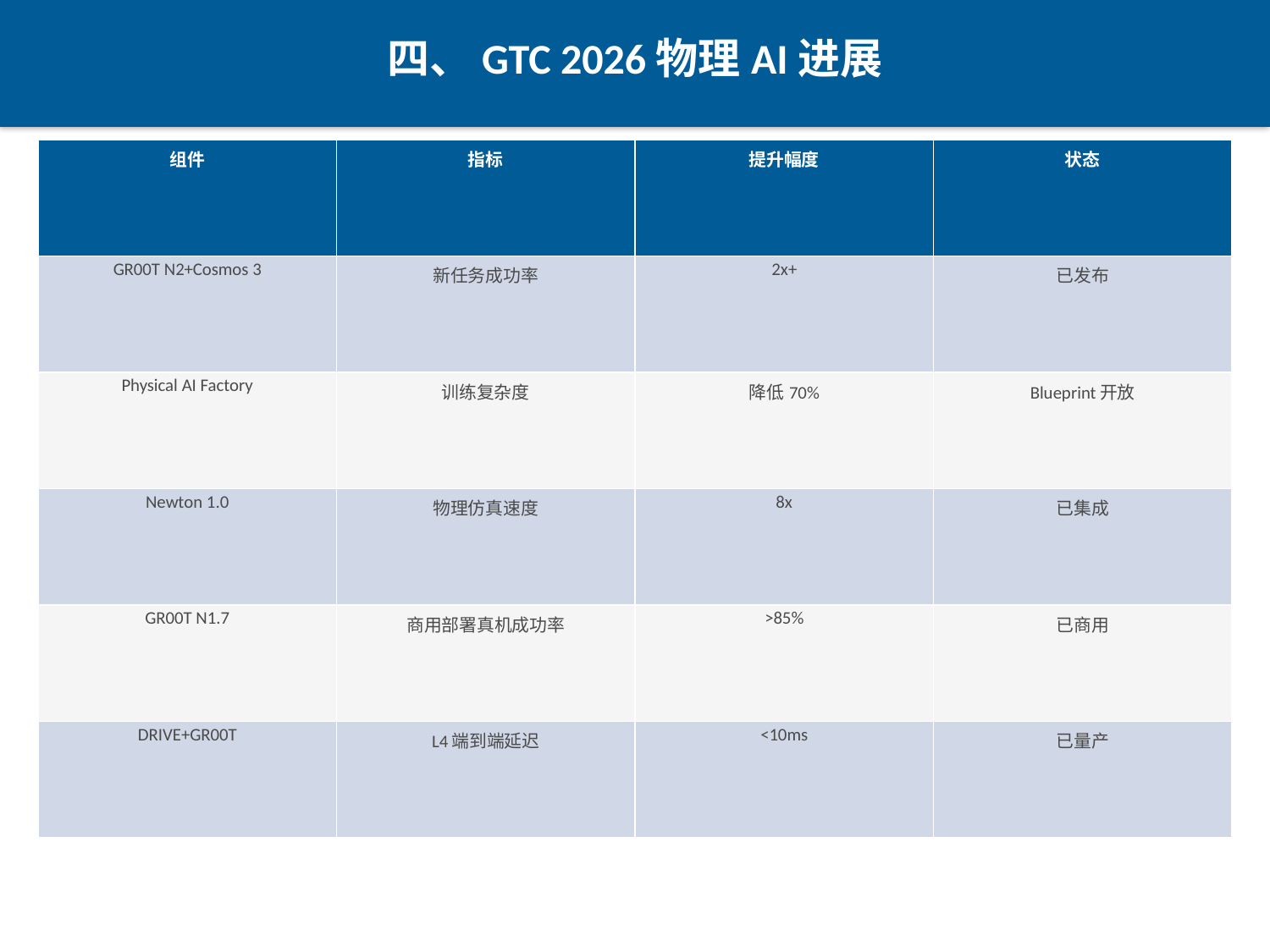

四、GTC 2026物理AI进展
| 组件 | 指标 | 提升幅度 | 状态 |
| --- | --- | --- | --- |
| GR00T N2+Cosmos 3 | 新任务成功率 | 2x+ | 已发布 |
| Physical AI Factory | 训练复杂度 | 降低70% | Blueprint开放 |
| Newton 1.0 | 物理仿真速度 | 8x | 已集成 |
| GR00T N1.7 | 商用部署真机成功率 | >85% | 已商用 |
| DRIVE+GR00T | L4端到端延迟 | <10ms | 已量产 |